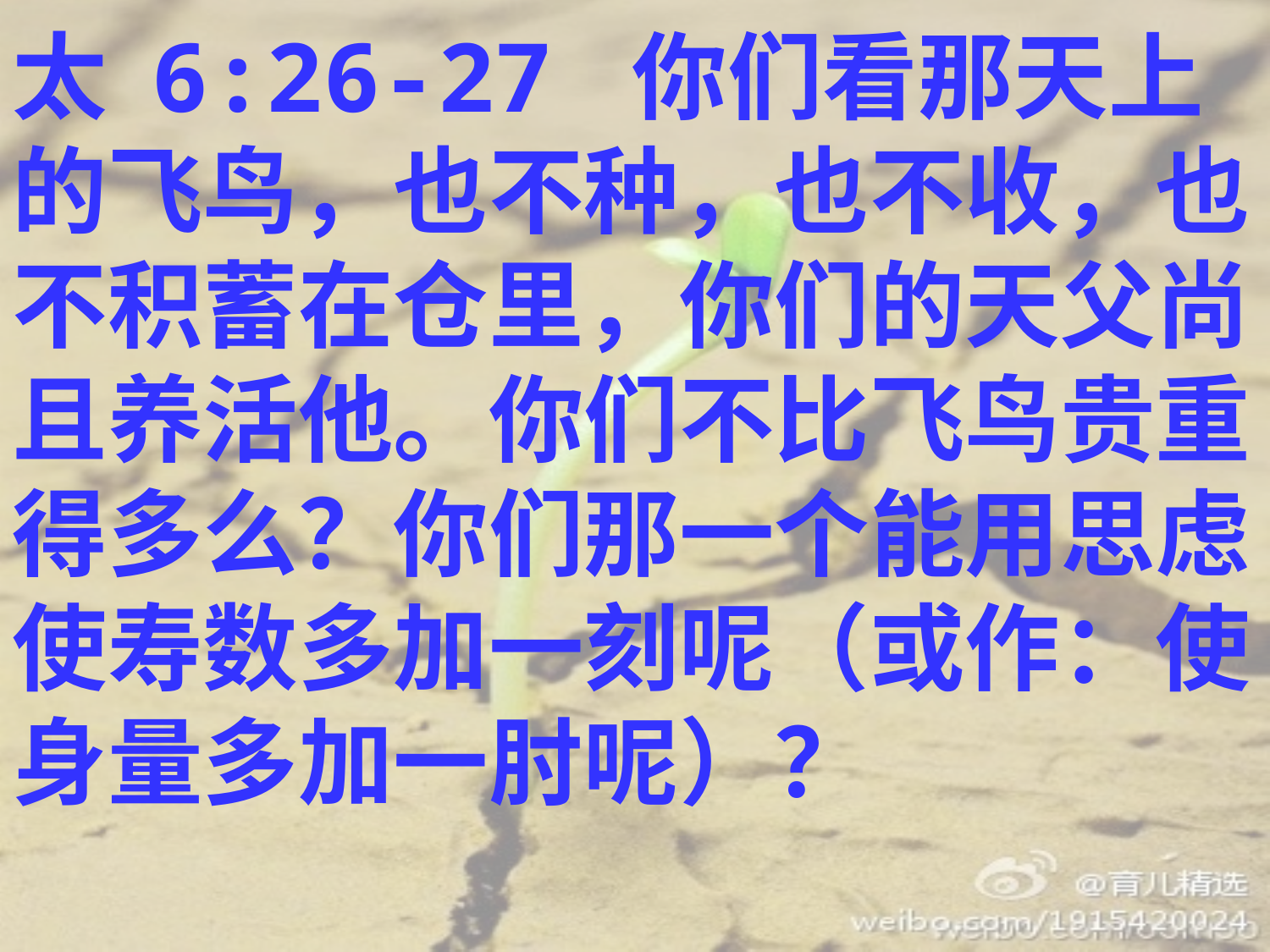

太 6:26-27 你们看那天上的飞鸟，也不种，也不收，也不积蓄在仓里，你们的天父尚且养活他。你们不比飞鸟贵重得多么？你们那一个能用思虑使寿数多加一刻呢（或作：使身量多加一肘呢）？